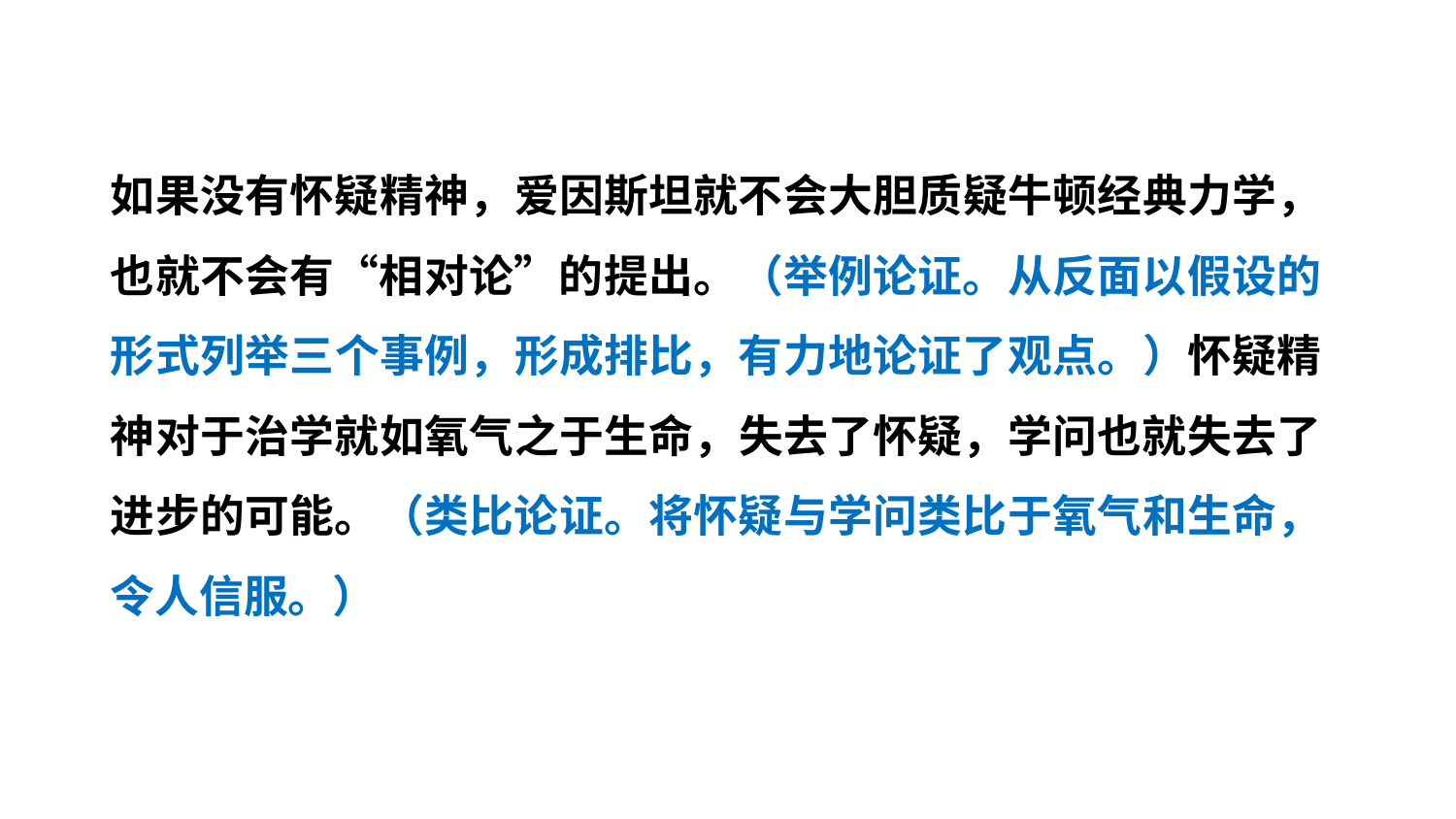

写作实践
如果没有怀疑精神，爱因斯坦就不会大胆质疑牛顿经典力学，也就不会有“相对论”的提出。（举例论证。从反面以假设的形式列举三个事例，形成排比，有力地论证了观点。）怀疑精神对于治学就如氧气之于生命，失去了怀疑，学问也就失去了进步的可能。（类比论证。将怀疑与学问类比于氧气和生命，令人信服。）